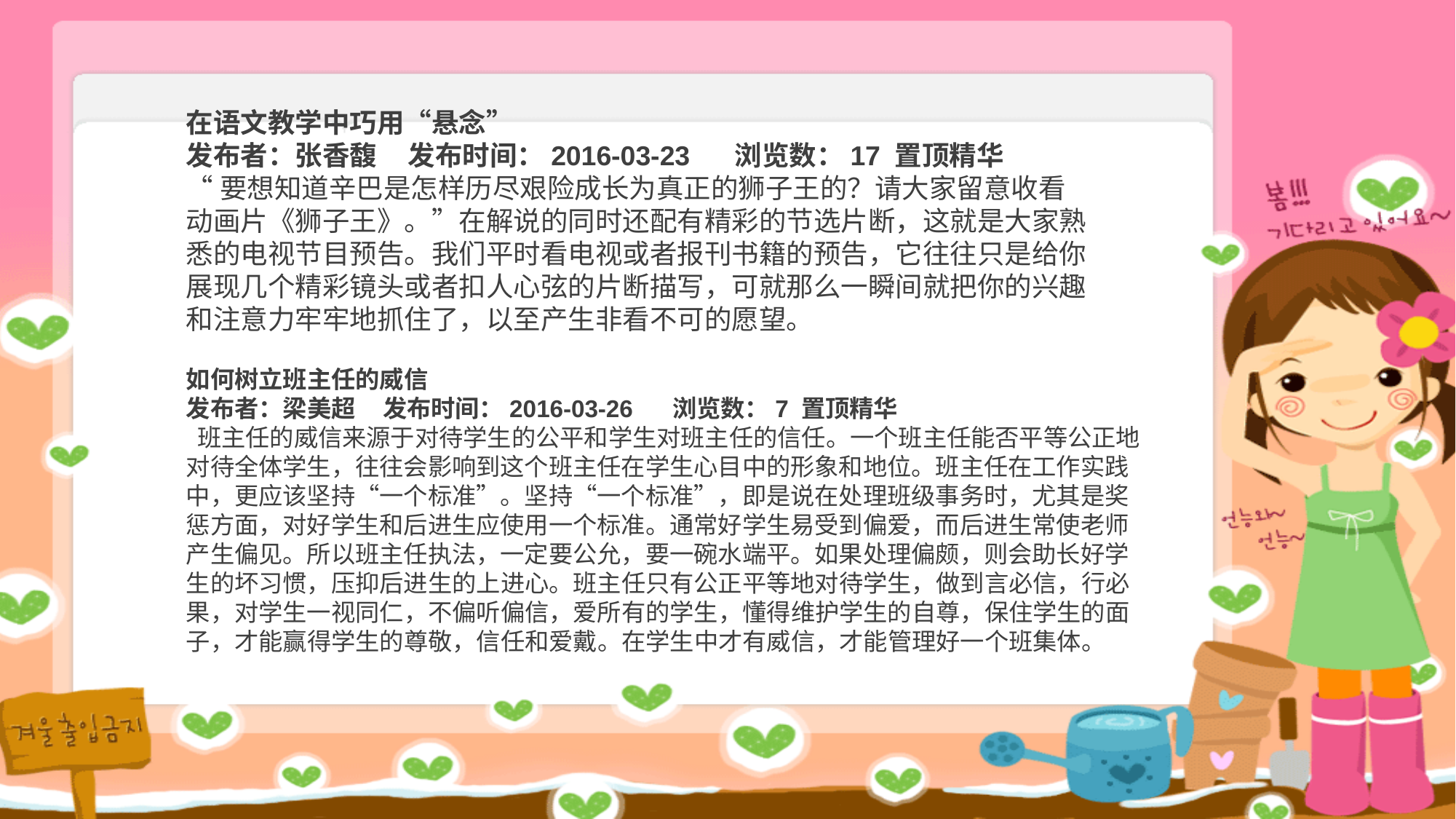

在语文教学中巧用“悬念”
发布者：张香馥     发布时间：2016-03-23     浏览数：17 置顶精华
“要想知道辛巴是怎样历尽艰险成长为真正的狮子王的？请大家留意收看动画片《狮子王》。”在解说的同时还配有精彩的节选片断，这就是大家熟悉的电视节目预告。我们平时看电视或者报刊书籍的预告，它往往只是给你展现几个精彩镜头或者扣人心弦的片断描写，可就那么一瞬间就把你的兴趣和注意力牢牢地抓住了，以至产生非看不可的愿望。
如何树立班主任的威信
发布者：梁美超     发布时间：2016-03-26     浏览数：7 置顶精华
 班主任的威信来源于对待学生的公平和学生对班主任的信任。一个班主任能否平等公正地对待全体学生，往往会影响到这个班主任在学生心目中的形象和地位。班主任在工作实践中，更应该坚持“一个标准”。坚持“一个标准”，即是说在处理班级事务时，尤其是奖惩方面，对好学生和后进生应使用一个标准。通常好学生易受到偏爱，而后进生常使老师产生偏见。所以班主任执法，一定要公允，要一碗水端平。如果处理偏颇，则会助长好学生的坏习惯，压抑后进生的上进心。班主任只有公正平等地对待学生，做到言必信，行必果，对学生一视同仁，不偏听偏信，爱所有的学生，懂得维护学生的自尊，保住学生的面子，才能赢得学生的尊敬，信任和爱戴。在学生中才有威信，才能管理好一个班集体。